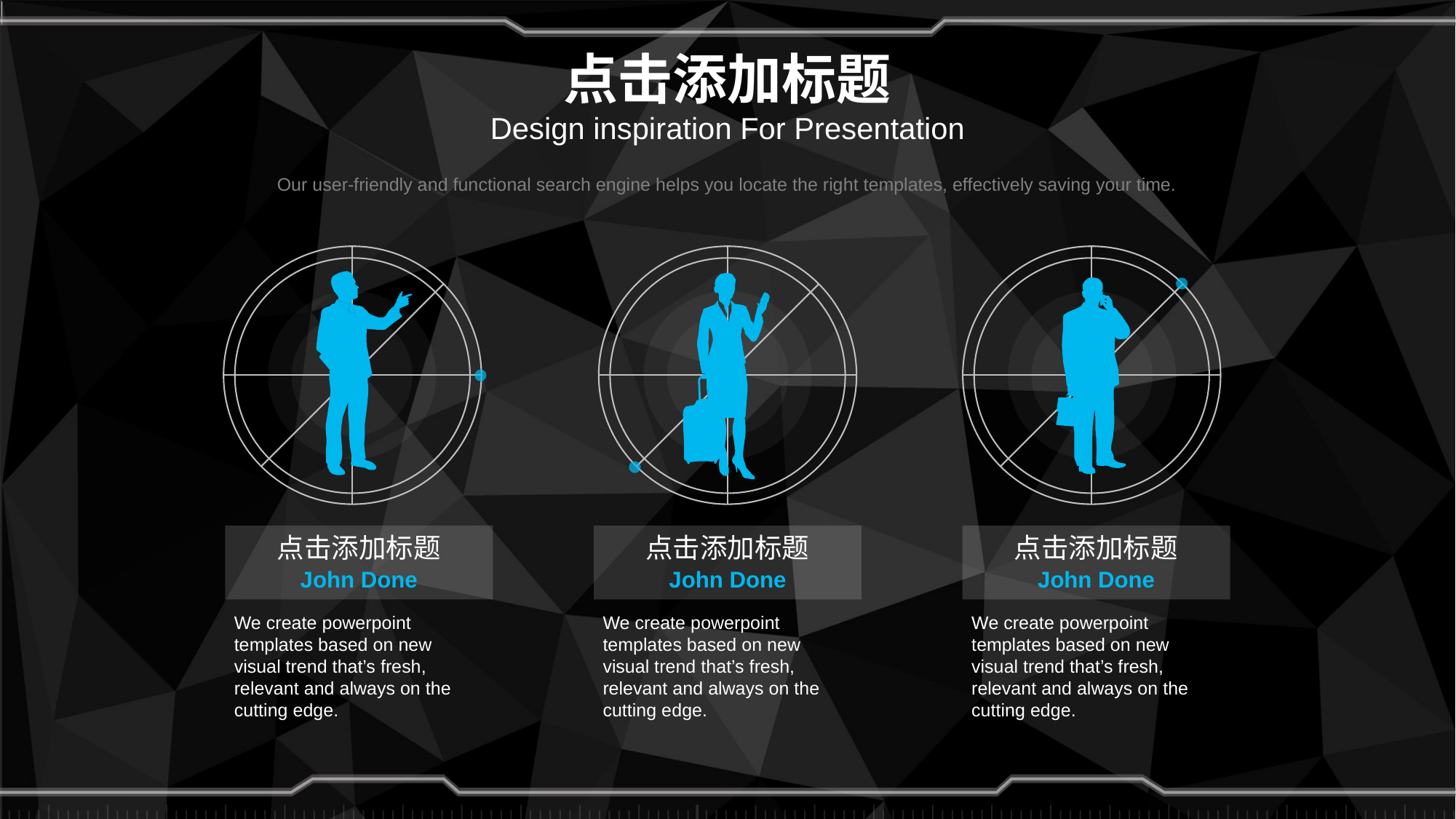

# 点击添加标题
Design inspiration For Presentation
Our user-friendly and functional search engine helps you locate the right templates, effectively saving your time.

点击添加标题

John Done
We create powerpoint templates based on new visual trend that’s fresh, relevant and always on the cutting edge.

点击添加标题

John Done
We create powerpoint templates based on new visual trend that’s fresh, relevant and always on the cutting edge.

点击添加标题

John Done
We create powerpoint templates based on new visual trend that’s fresh, relevant and always on the cutting edge.